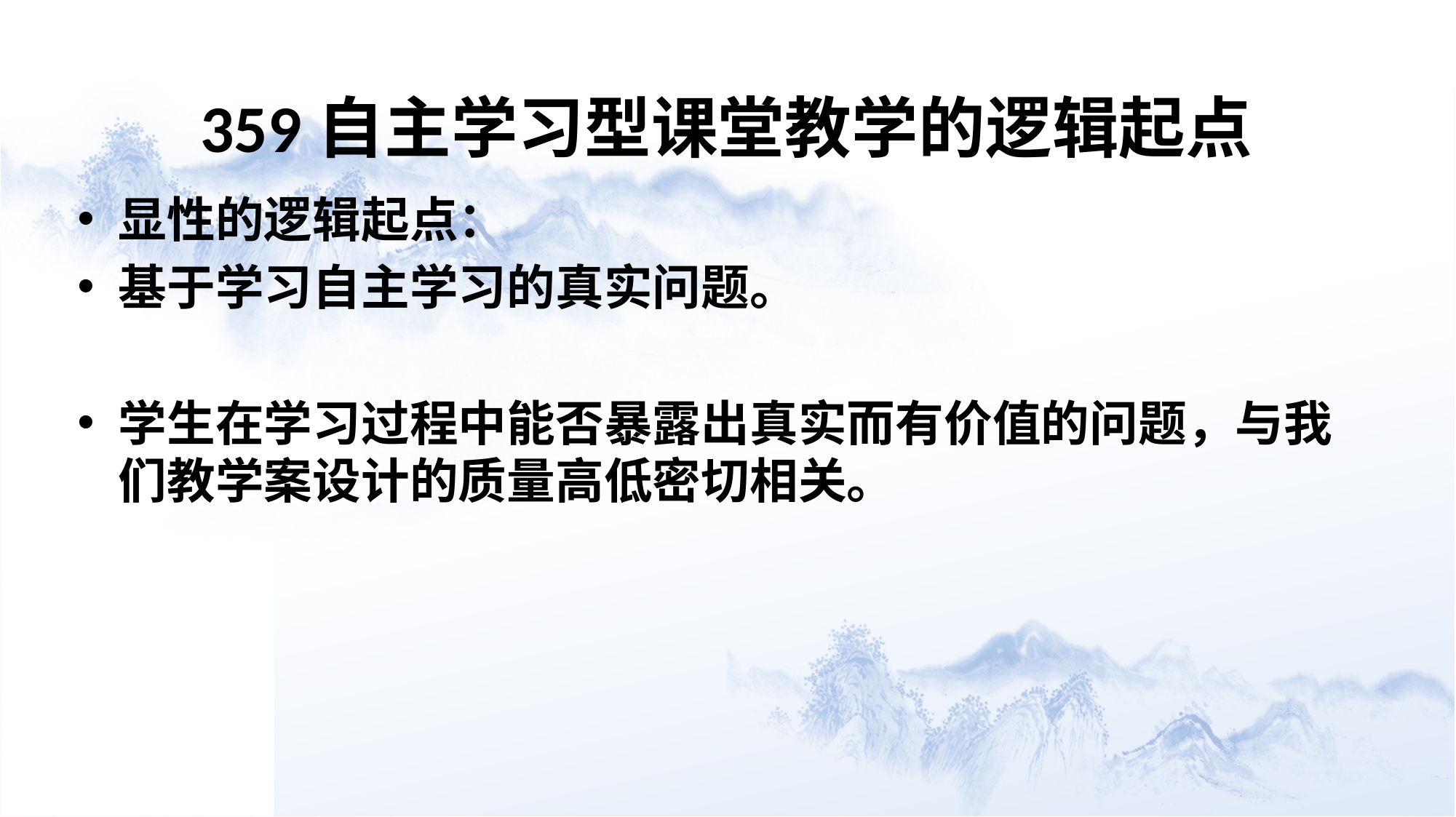

# 359自主学习型课堂教学的逻辑起点
显性的逻辑起点：
基于学习自主学习的真实问题。

学生在学习过程中能否暴露出真实而有价值的问题，与我们教学案设计的质量高低密切相关。